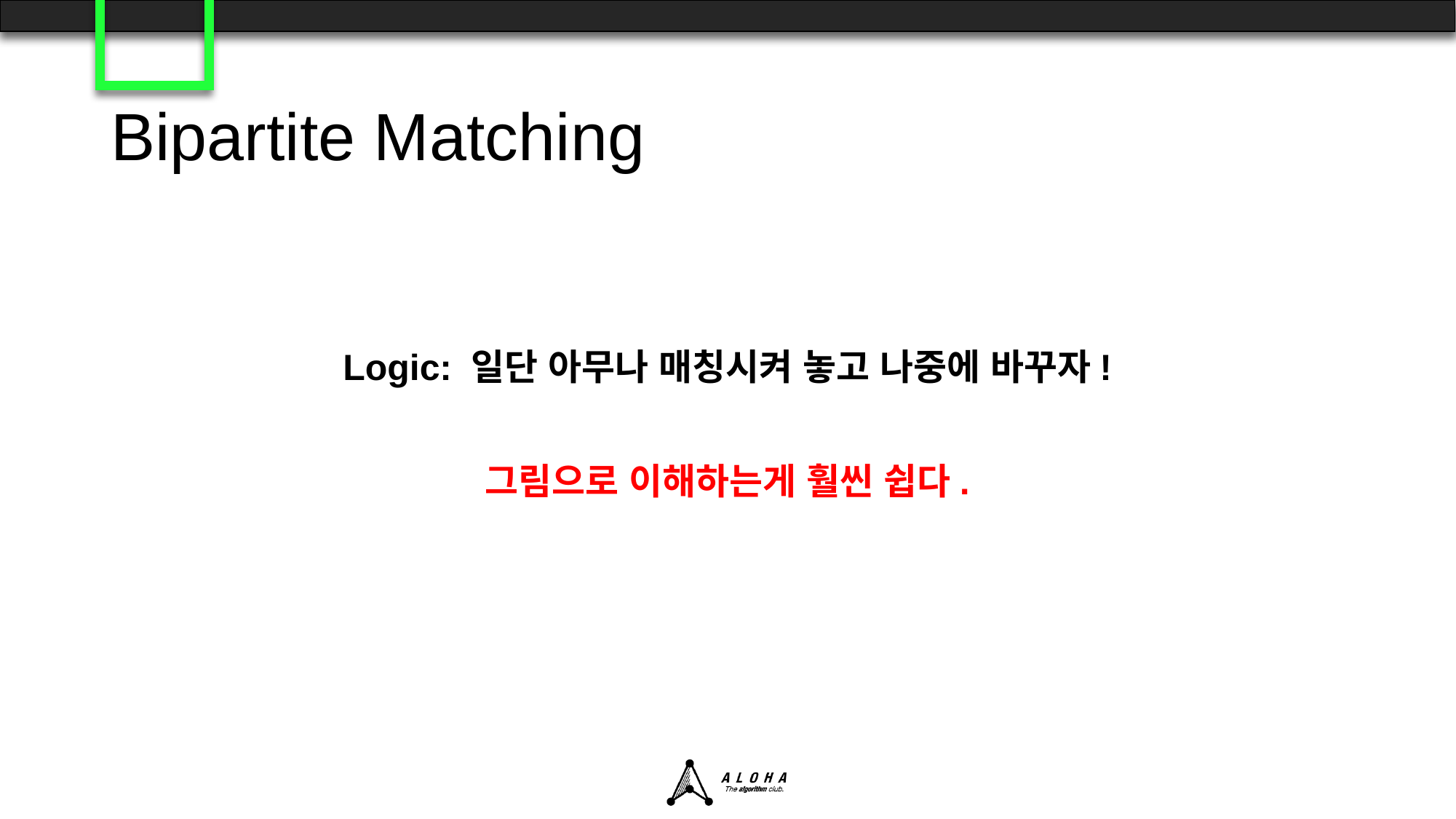

# Bipartite Matching
Logic: 일단 아무나 매칭시켜 놓고 나중에 바꾸자!
그림으로 이해하는게 훨씬 쉽다.